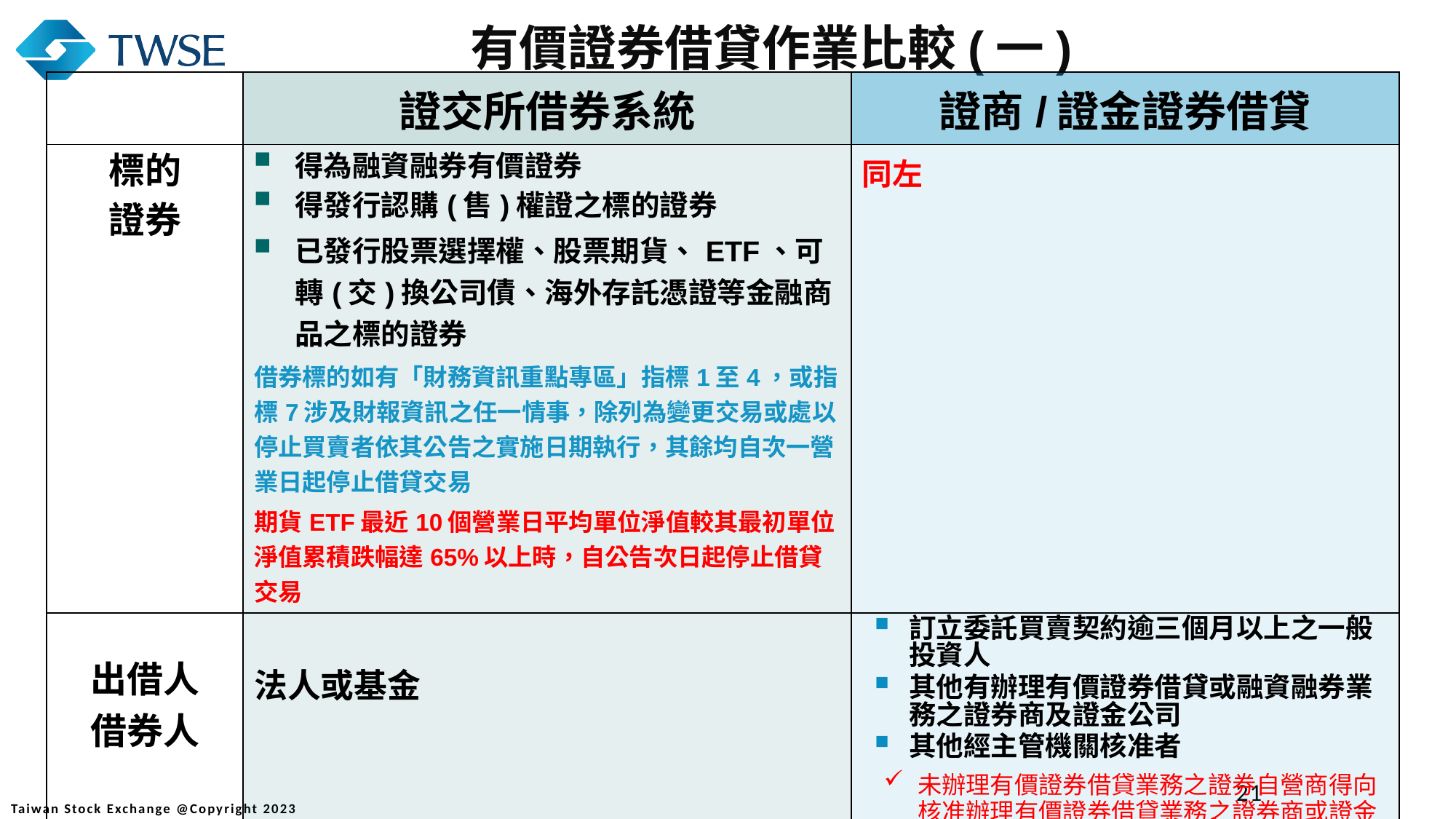

有價證券借貸作業比較(一)
|  | 證交所借券系統 | 證商/證金證券借貸 |
| --- | --- | --- |
| 標的 證券 | 得為融資融券有價證券 得發行認購(售)權證之標的證券 已發行股票選擇權、股票期貨、ETF、可轉(交)換公司債、海外存託憑證等金融商品之標的證券 借券標的如有「財務資訊重點專區」指標1至4，或指標7涉及財報資訊之任一情事，除列為變更交易或處以停止買賣者依其公告之實施日期執行，其餘均自次一營業日起停止借貸交易 期貨ETF最近10個營業日平均單位淨值較其最初單位淨值累積跌幅達65%以上時，自公告次日起停止借貸交易 | 同左 |
| 出借人 借券人 | 法人或基金 | 訂立委託買賣契約逾三個月以上之一般投資人 其他有辦理有價證券借貸或融資融券業務之證券商及證金公司 其他經主管機關核准者 未辦理有價證券借貸業務之證券自營商得向核准辦理有價證券借貸業務之證券商或證金公司借券，不受訂立委託買賣契約逾3個月以上之限制 |
21